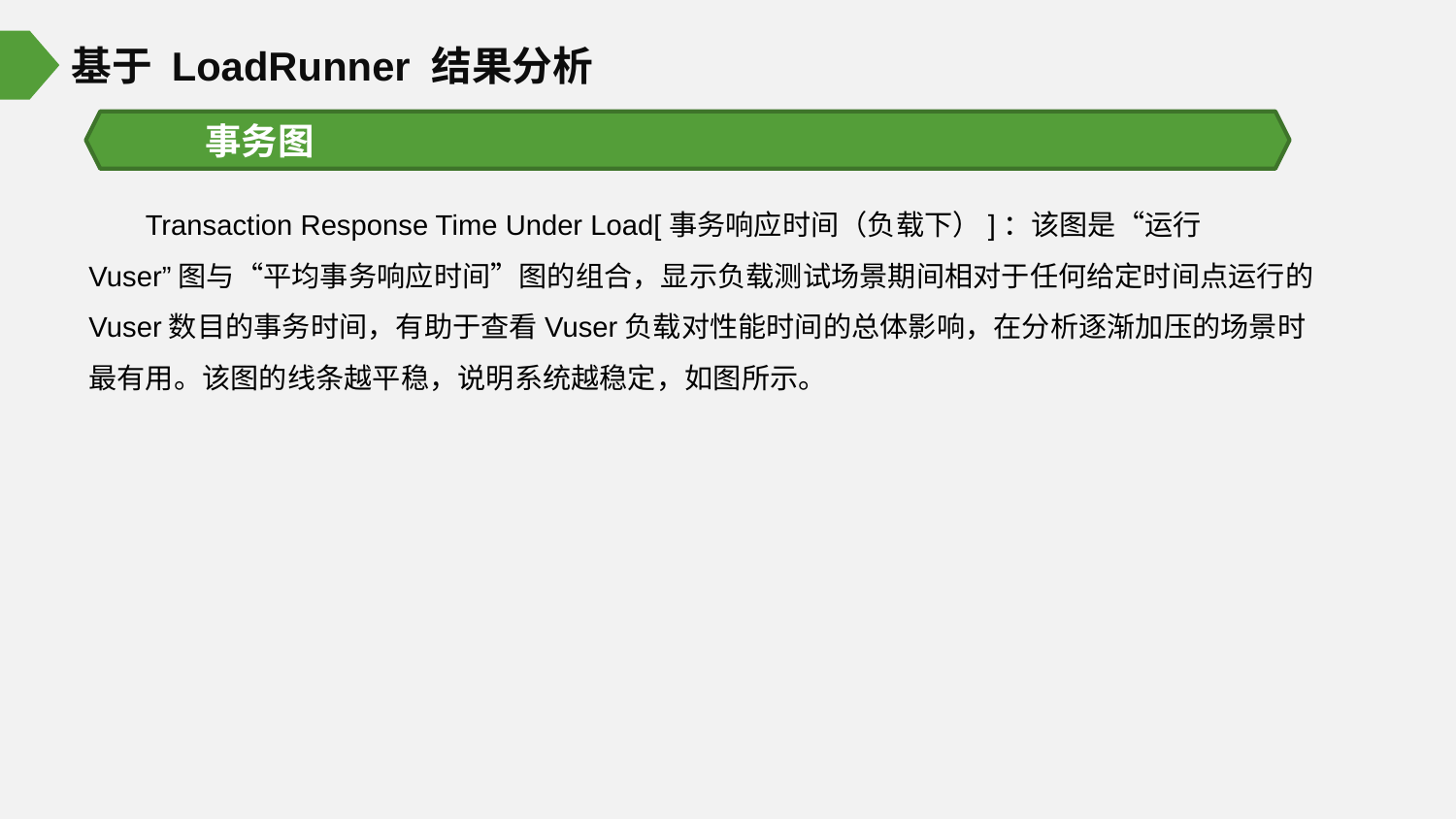

基于 LoadRunner 结果分析
事务图
Transaction Response Time Under Load[事务响应时间（负载下）]：该图是“运行Vuser”图与“平均事务响应时间”图的组合，显示负载测试场景期间相对于任何给定时间点运行的Vuser数目的事务时间，有助于查看Vuser负载对性能时间的总体影响，在分析逐渐加压的场景时最有用。该图的线条越平稳，说明系统越稳定，如图所示。